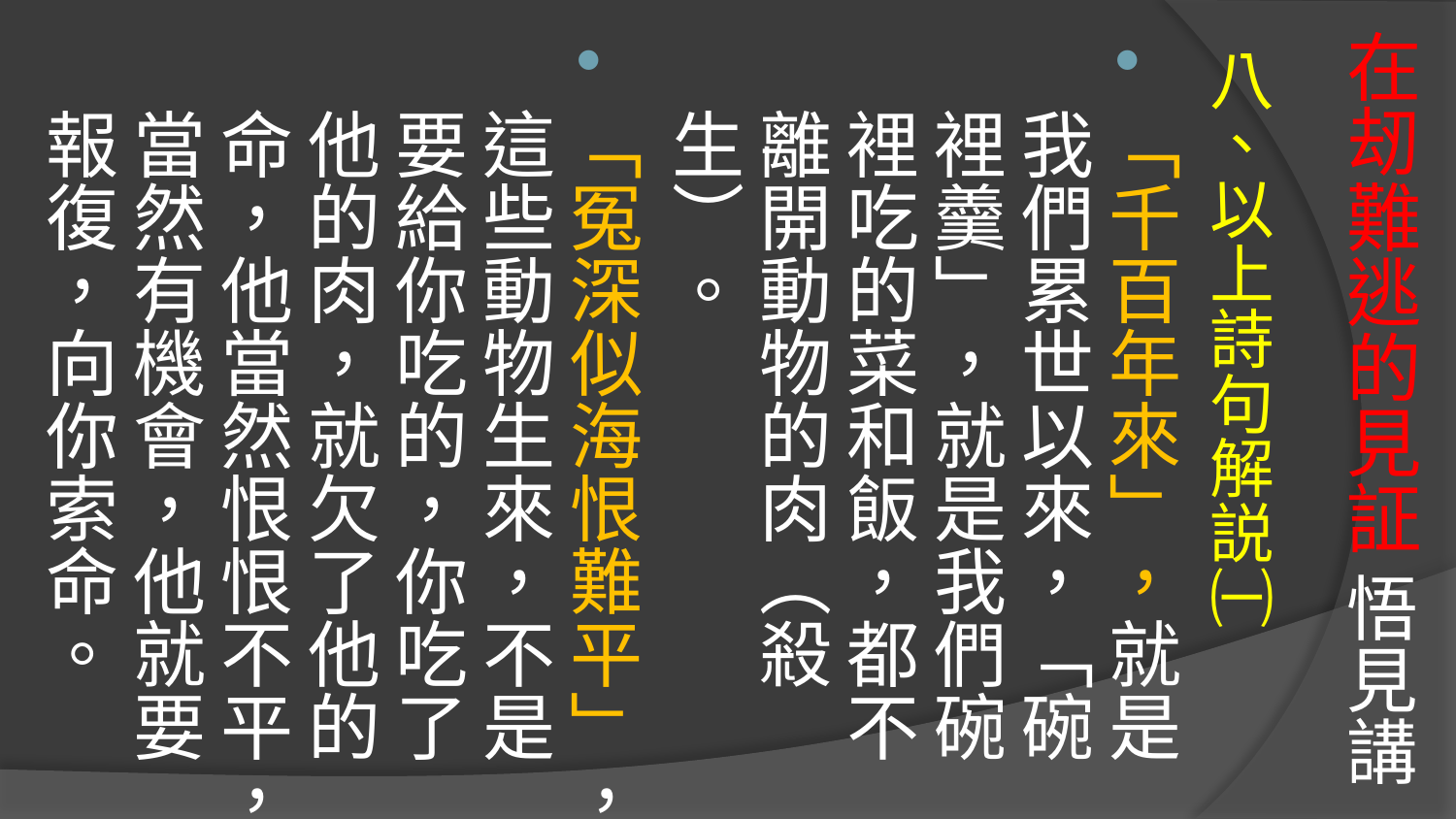

# 在刼難逃的見証 悟見講
八、以上詩句解説㈠
「千百年來」，就是我們累世以來，「碗裡羹」，就是我們碗裡吃的菜和飯，都不離開動物的肉（殺生）。
「冤深似海恨難平」，這些動物生來，不是要給你吃的，你吃了他的肉，就欠了他的命，他當然恨恨不平，當然有機會，他就要報復，向你索命。